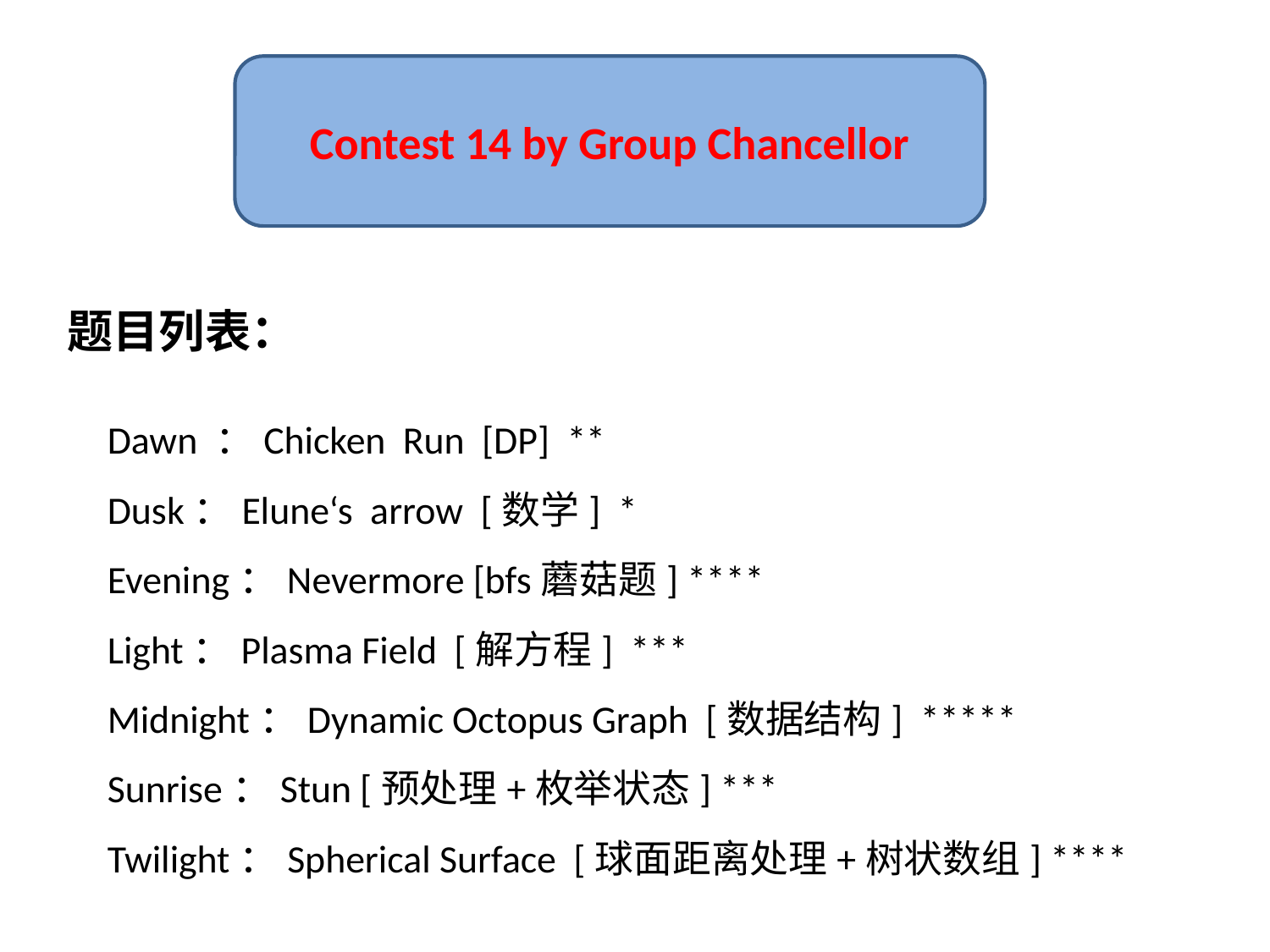

Contest 14 by Group Chancellor
题目列表：
Dawn ：Chicken  Run  [DP]  **
Dusk：Elune‘s  arrow  [数学]  *
Evening：Nevermore [bfs蘑菇题] ****
Light：Plasma Field  [解方程]  ***
Midnight：Dynamic Octopus Graph  [数据结构]  *****
Sunrise：Stun [预处理+枚举状态] ***
Twilight：Spherical Surface  [球面距离处理+树状数组] ****